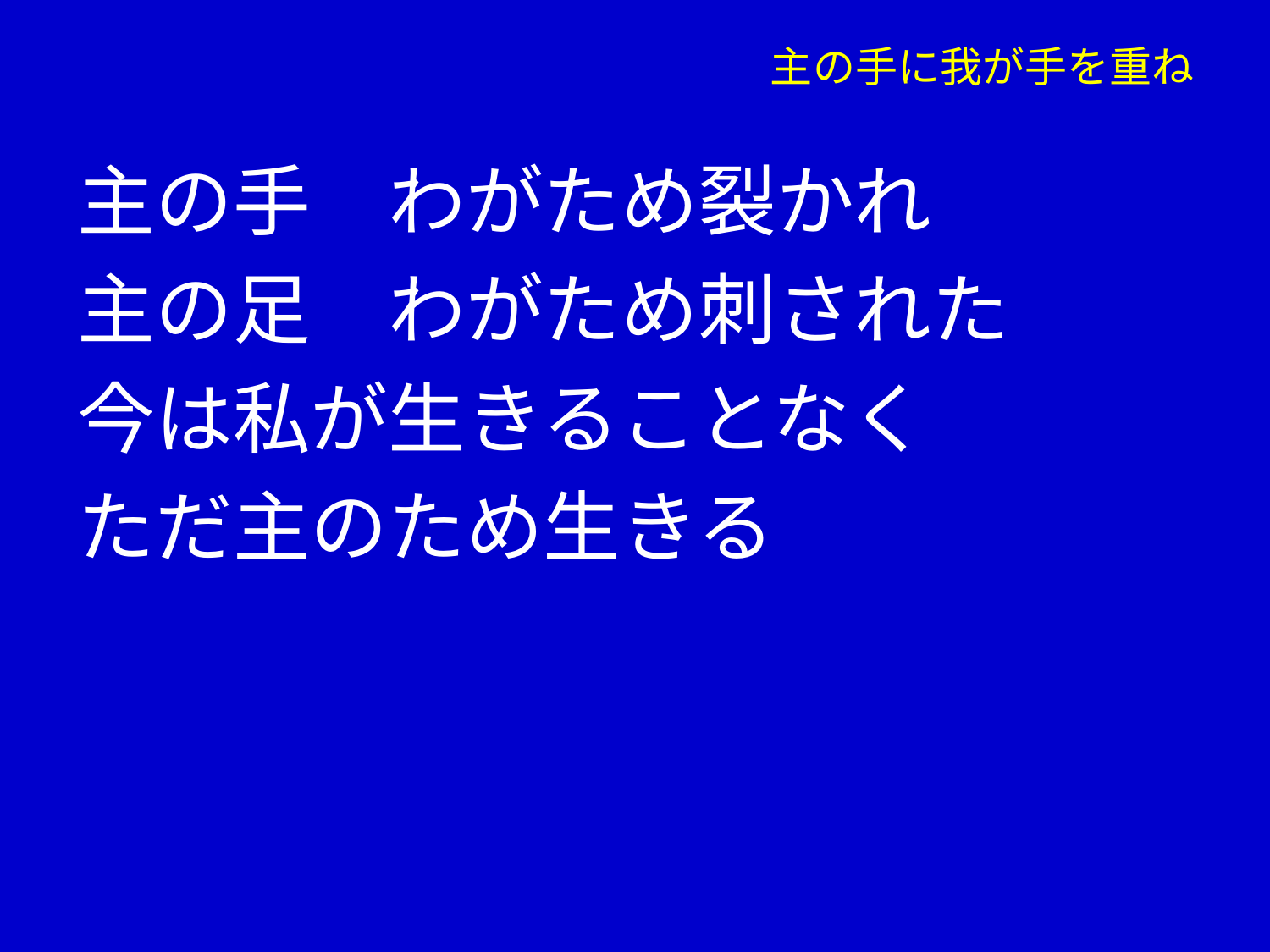

# 主の手に我が手を重ね
主の手　わがため裂かれ
主の足　わがため刺された
今は私が生きることなく
ただ主のため生きる